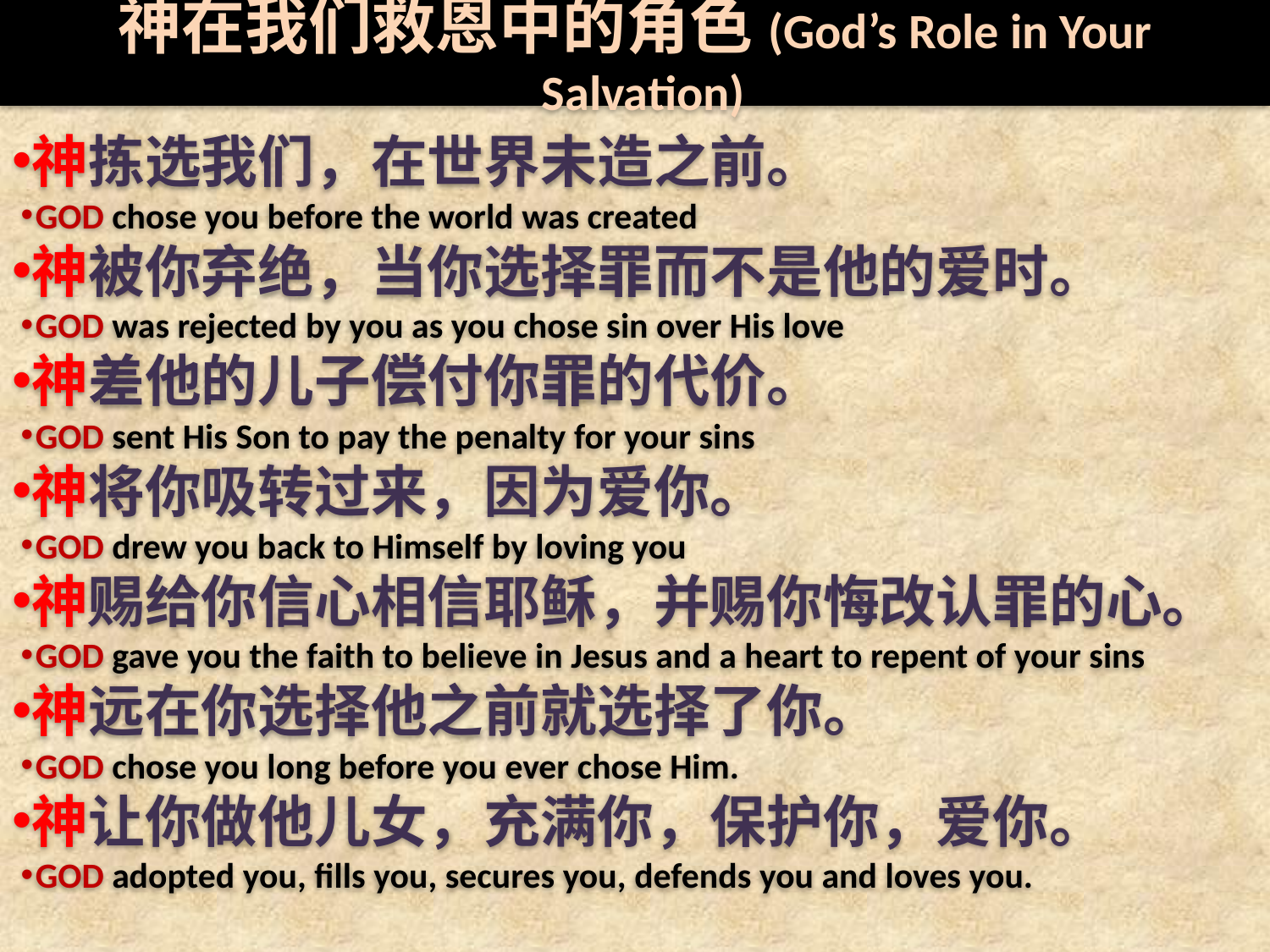

神在我们救恩中的角色(God’s Role in Your Salvation)
神拣选我们，在世界未造之前。
GOD chose you before the world was created
神被你弃绝，当你选择罪而不是他的爱时。
GOD was rejected by you as you chose sin over His love
神差他的儿子偿付你罪的代价。
GOD sent His Son to pay the penalty for your sins
神将你吸转过来，因为爱你。
GOD drew you back to Himself by loving you
神赐给你信心相信耶稣，并赐你悔改认罪的心。
GOD gave you the faith to believe in Jesus and a heart to repent of your sins
神远在你选择他之前就选择了你。
GOD chose you long before you ever chose Him.
神让你做他儿女，充满你，保护你，爱你。
GOD adopted you, fills you, secures you, defends you and loves you.